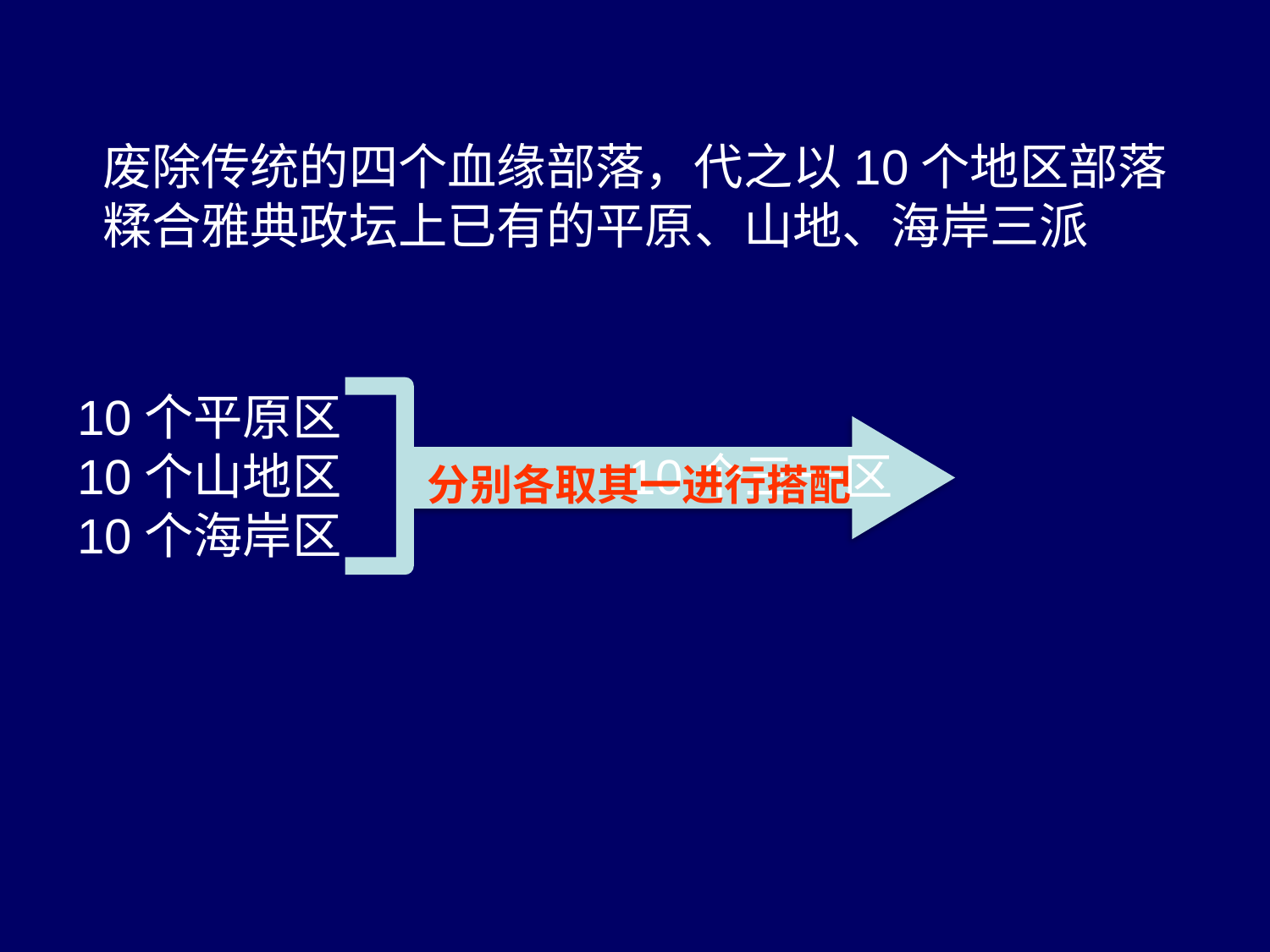

废除传统的四个血缘部落，代之以10个地区部落
糅合雅典政坛上已有的平原、山地、海岸三派
10个平原区
10个山地区                         10个三一区
10个海岸区

分别各取其一进行搭配